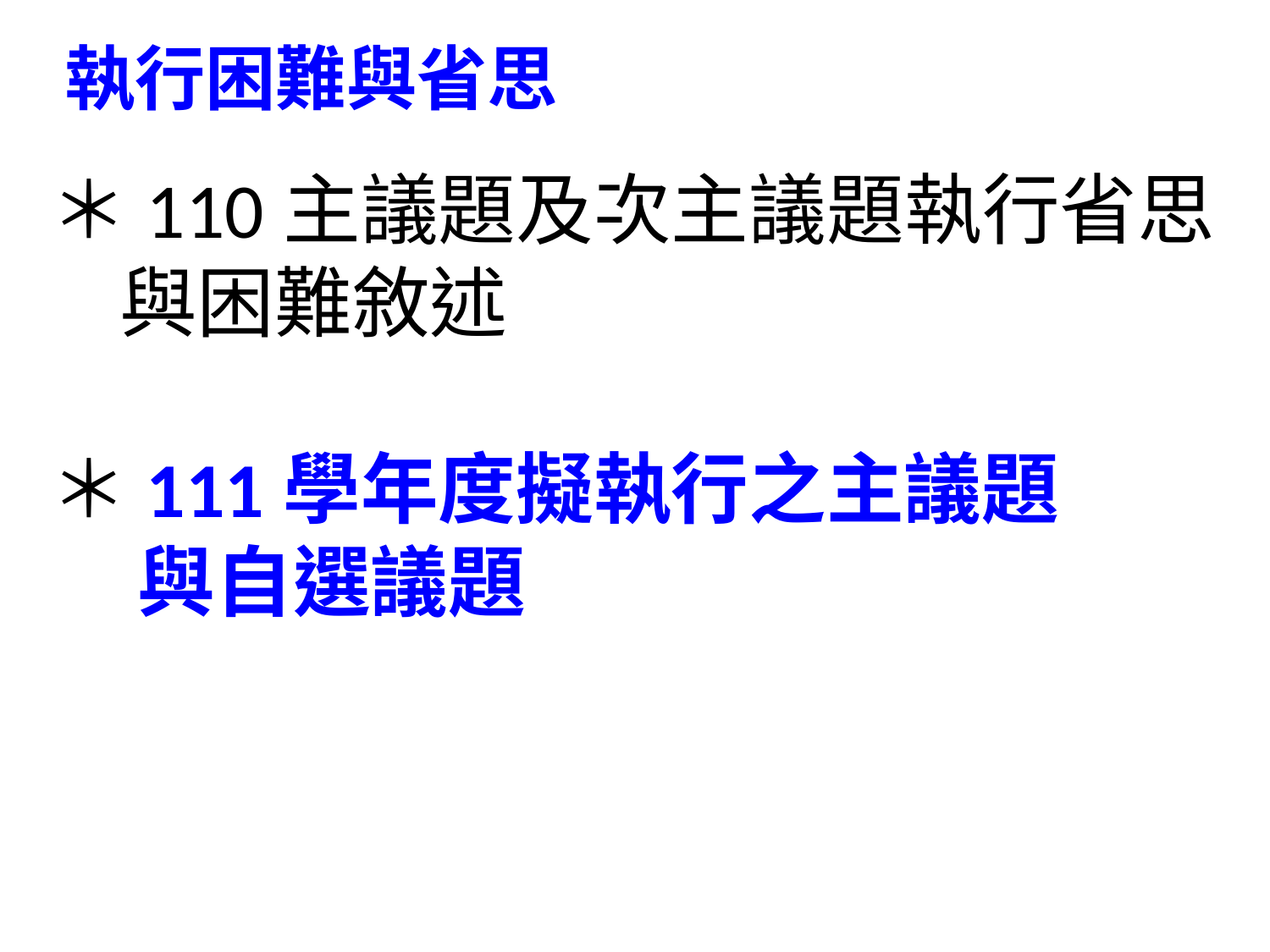

執行困難與省思
# ＊110主議題及次主議題執行省思 與困難敘述 ＊111學年度擬執行之主議題 與自選議題